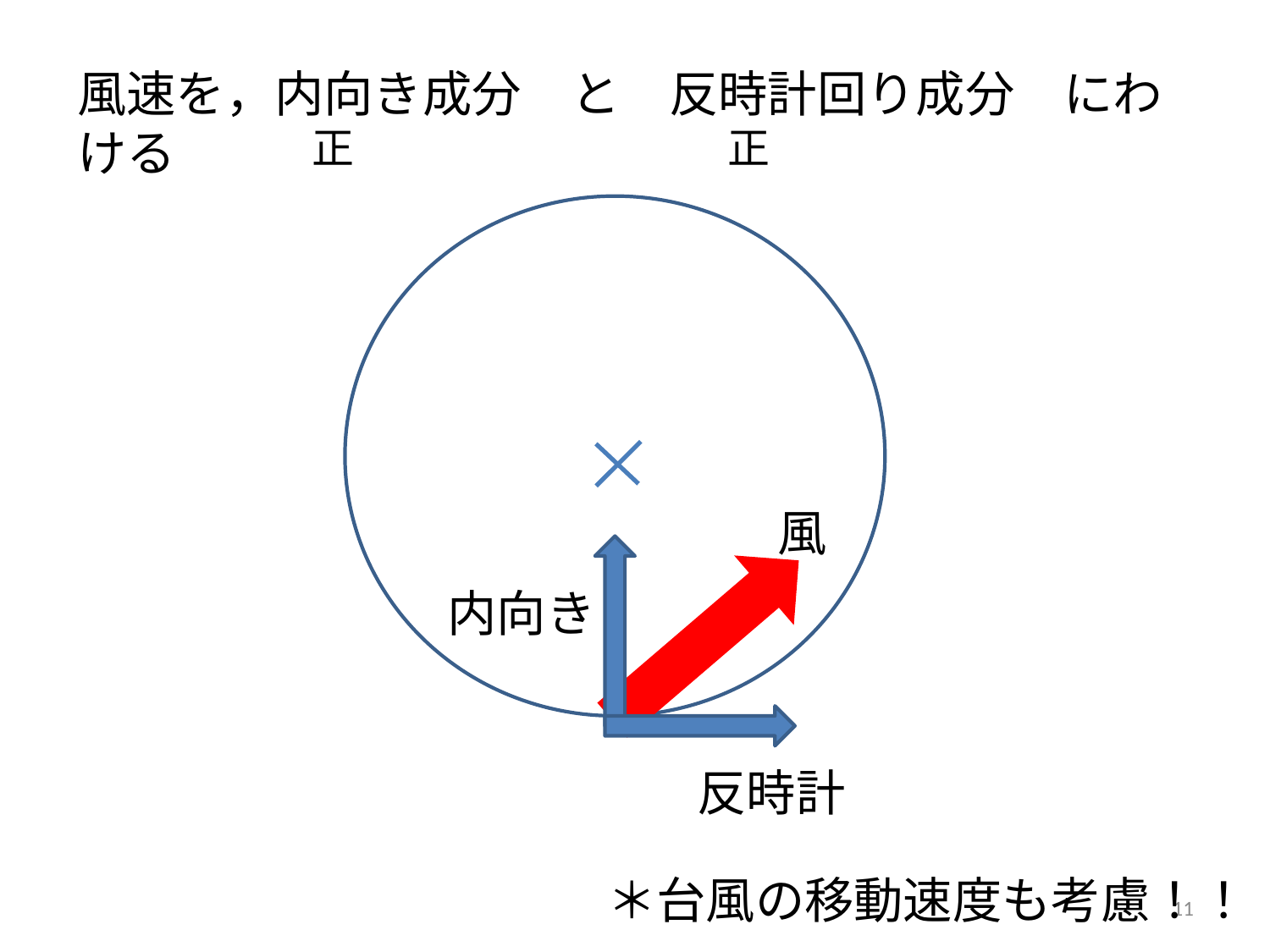

風速を，内向き成分　と　反時計回り成分　にわける
正
正

風
内向き

反時計
＊台風の移動速度も考慮！！
11